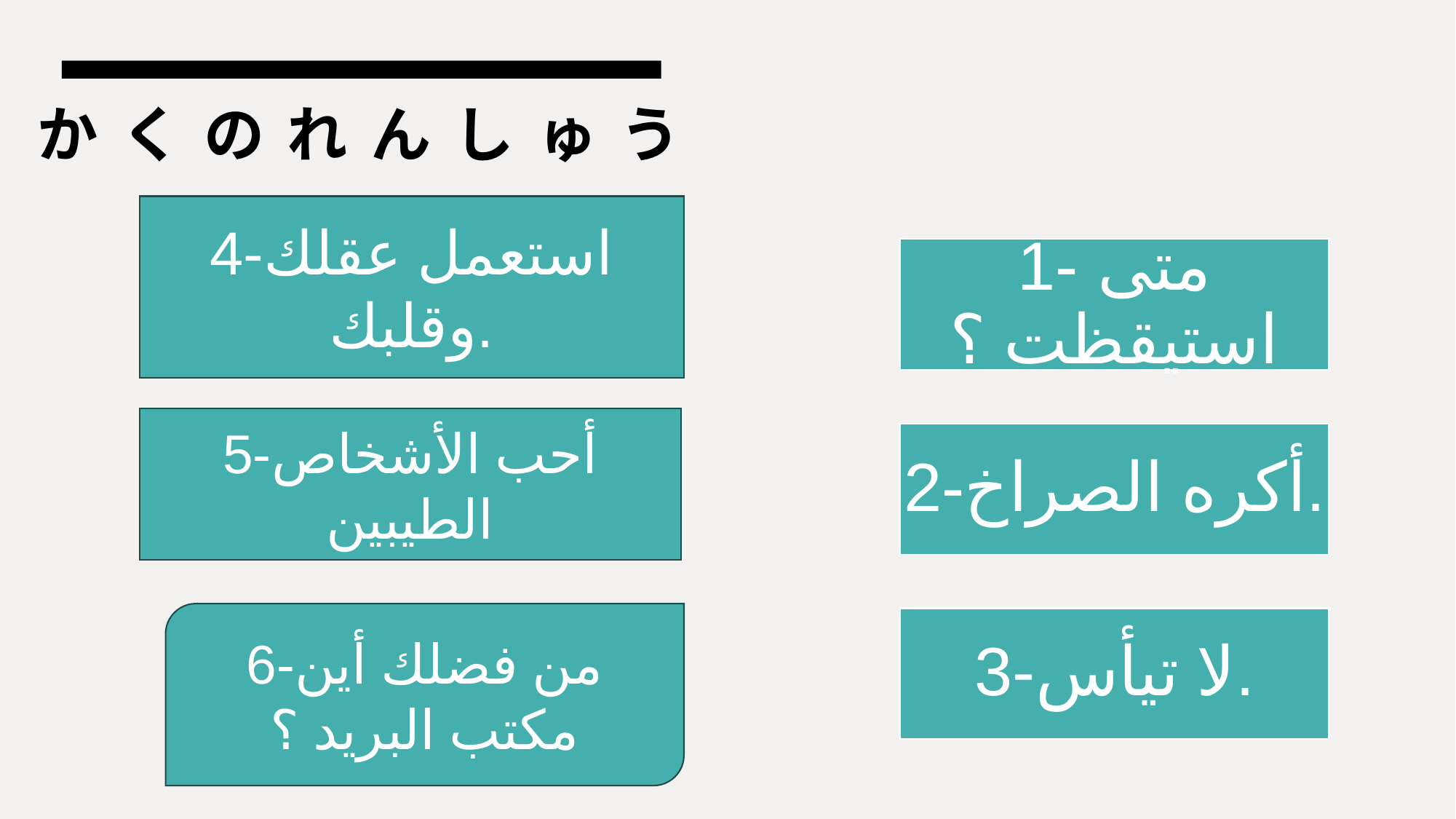

# かくのれんしゅう
4-استعمل عقلك وقلبك.
1- متى استيقظت ؟
2-أكره الصراخ.
3-لا تيأس.
5-أحب الأشخاص الطيبين
6-من فضلك أين مكتب البريد ؟